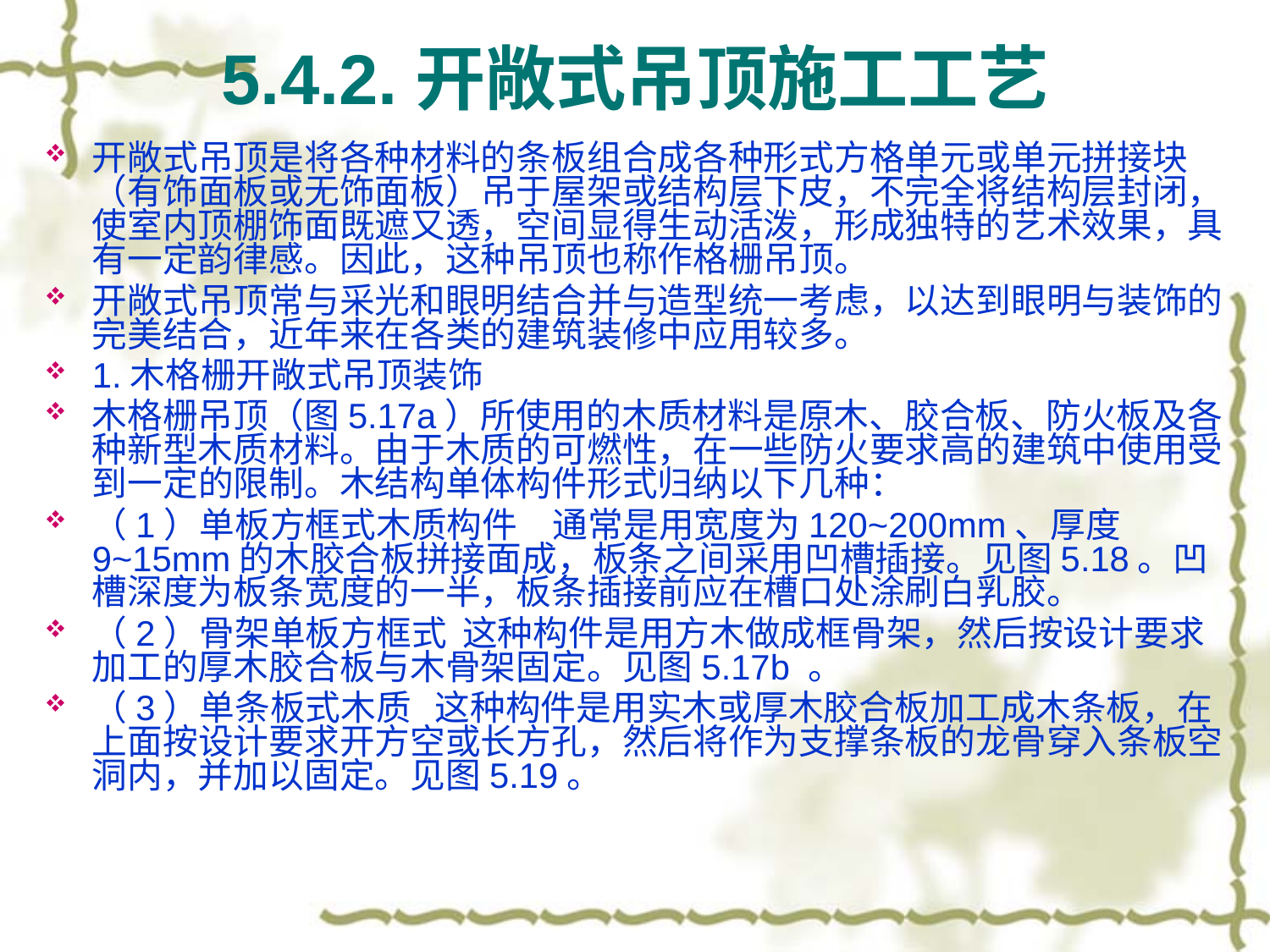

# 5.4.2.开敞式吊顶施工工艺
开敞式吊顶是将各种材料的条板组合成各种形式方格单元或单元拼接块（有饰面板或无饰面板）吊于屋架或结构层下皮，不完全将结构层封闭，使室内顶棚饰面既遮又透，空间显得生动活泼，形成独特的艺术效果，具有一定韵律感。因此，这种吊顶也称作格栅吊顶。
开敞式吊顶常与采光和眼明结合并与造型统一考虑，以达到眼明与装饰的完美结合，近年来在各类的建筑装修中应用较多。
1.木格栅开敞式吊顶装饰
木格栅吊顶（图5.17a）所使用的木质材料是原木、胶合板、防火板及各种新型木质材料。由于木质的可燃性，在一些防火要求高的建筑中使用受到一定的限制。木结构单体构件形式归纳以下几种：
（1）单板方框式木质构件　通常是用宽度为120~200mm、厚度9~15mm的木胶合板拼接面成，板条之间采用凹槽插接。见图5.18。凹槽深度为板条宽度的一半，板条插接前应在槽口处涂刷白乳胶。
（2）骨架单板方框式  这种构件是用方木做成框骨架，然后按设计要求加工的厚木胶合板与木骨架固定。见图5.17b 。
（3）单条板式木质   这种构件是用实木或厚木胶合板加工成木条板，在上面按设计要求开方空或长方孔，然后将作为支撑条板的龙骨穿入条板空洞内，并加以固定。见图5.19。